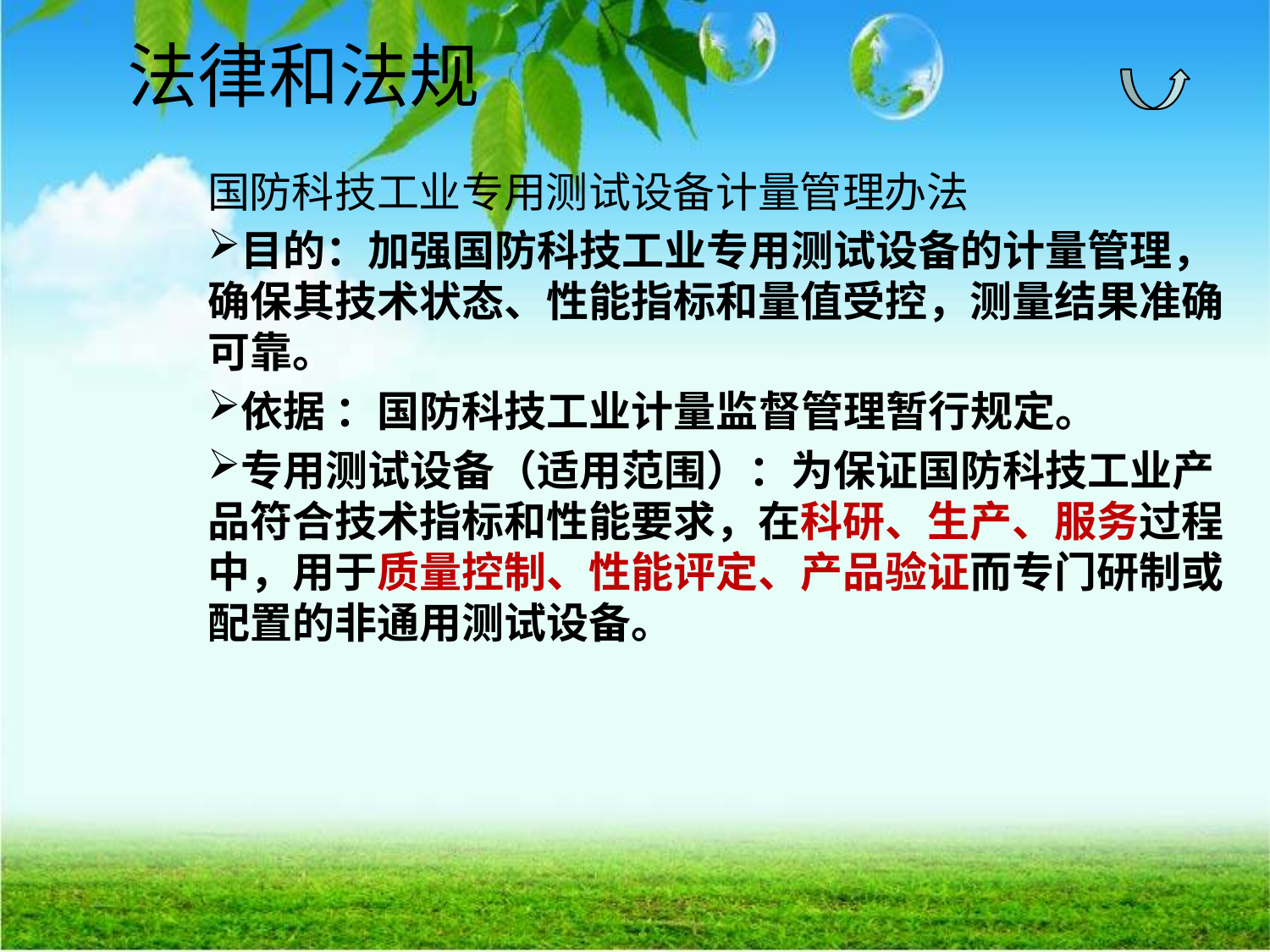

# 法律和法规

国防科技工业专用测试设备计量管理办法
目的：加强国防科技工业专用测试设备的计量管理，确保其技术状态、性能指标和量值受控，测量结果准确可靠。
依据 ：国防科技工业计量监督管理暂行规定。
专用测试设备（适用范围）：为保证国防科技工业产品符合技术指标和性能要求，在科研、生产、服务过程中，用于质量控制、性能评定、产品验证而专门研制或配置的非通用测试设备。